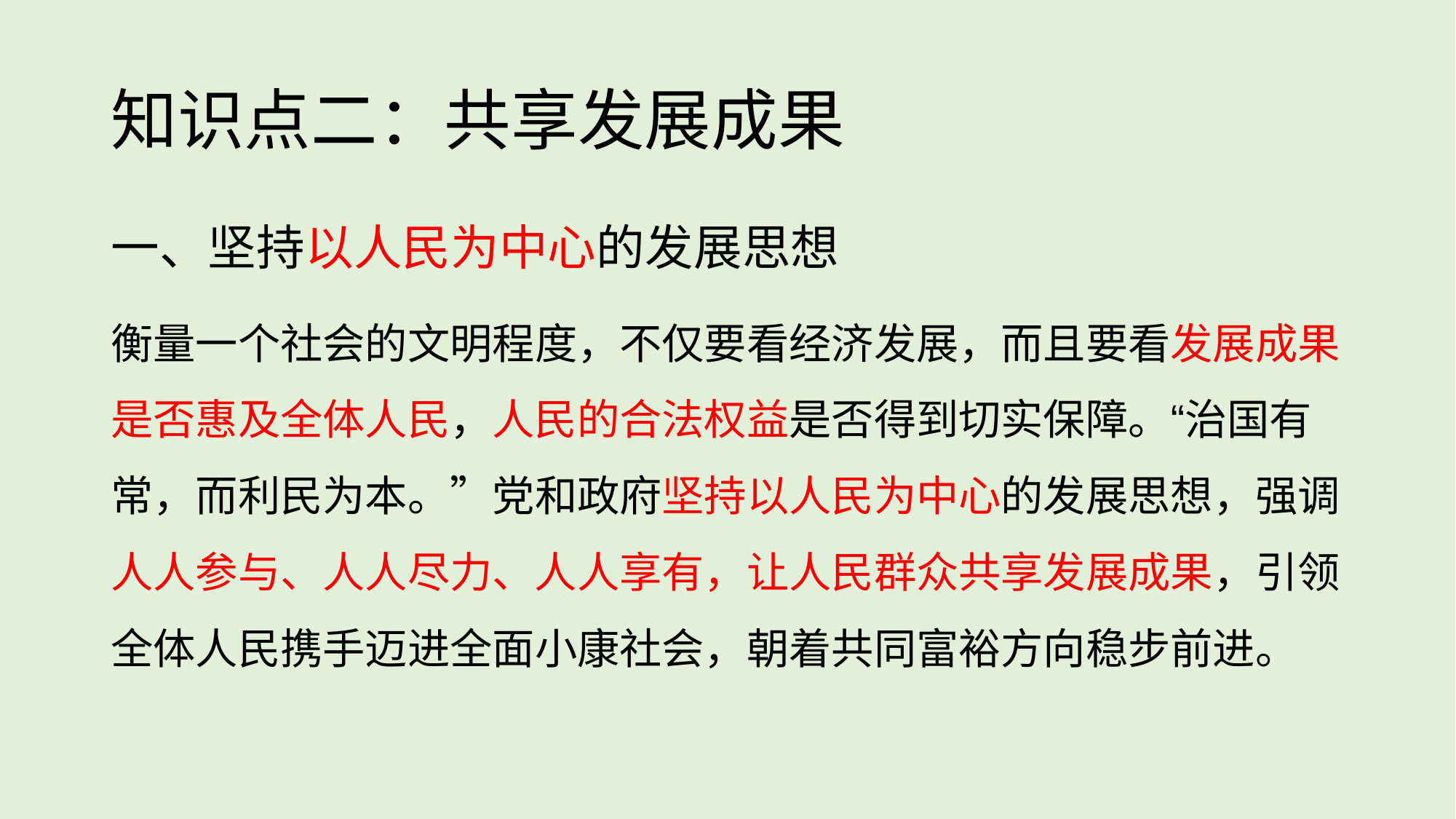

# 知识点二：共享发展成果
一、坚持以人民为中心的发展思想
衡量一个社会的文明程度，不仅要看经济发展，而且要看发展成果是否惠及全体人民，人民的合法权益是否得到切实保障。“治国有常，而利民为本。”党和政府坚持以人民为中心的发展思想，强调人人参与、人人尽力、人人享有，让人民群众共享发展成果，引领全体人民携手迈进全面小康社会，朝着共同富裕方向稳步前进。